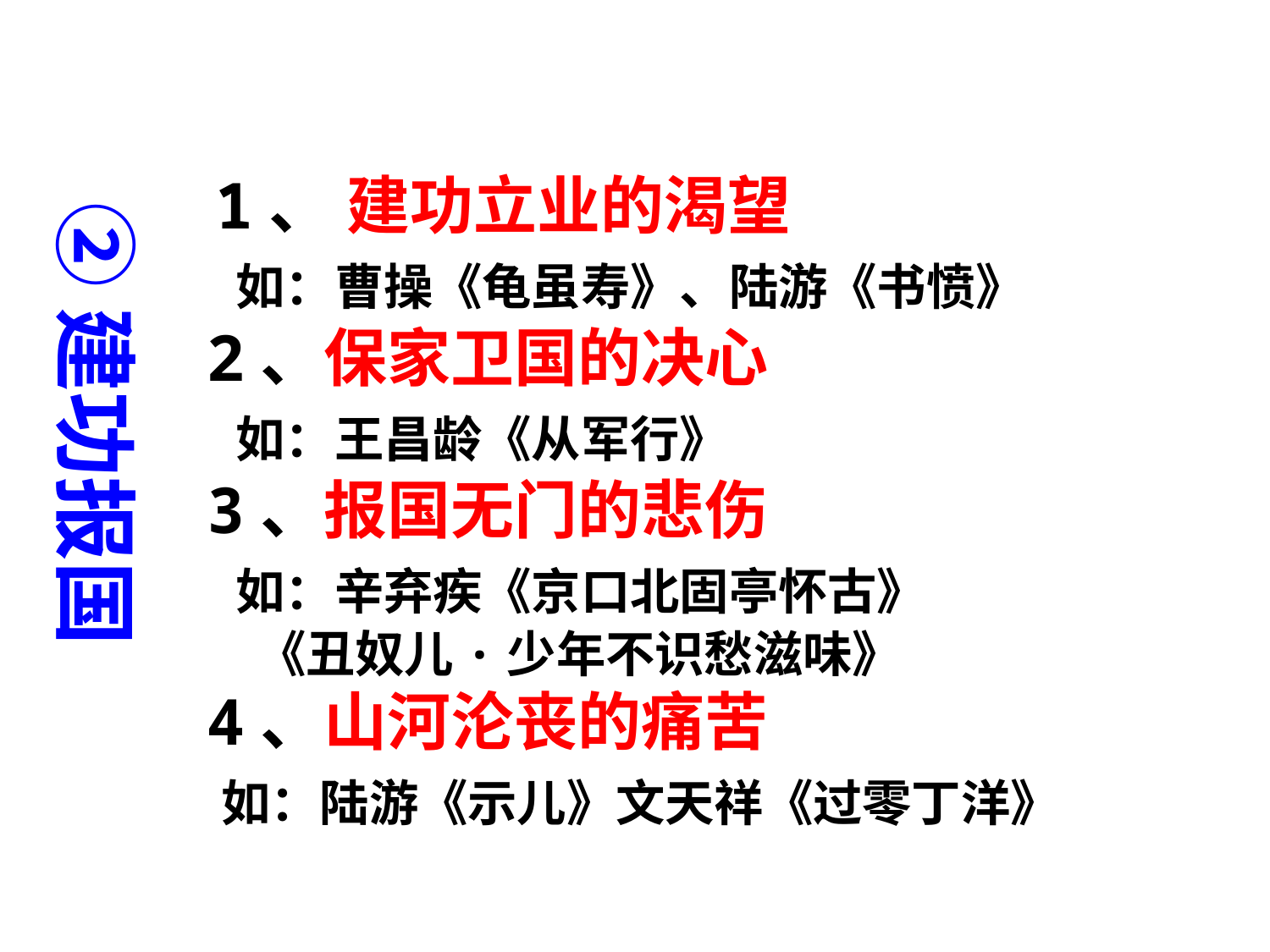

②建功报国
 1、 建功立业的渴望
   如：曹操《龟虽寿》、陆游《书愤》
 2、保家卫国的决心
   如：王昌龄《从军行》
 3、报国无门的悲伤
   如：辛弃疾《京口北固亭怀古》
      《丑奴儿·少年不识愁滋味》
 4、山河沦丧的痛苦
  如：陆游《示儿》文天祥《过零丁洋》